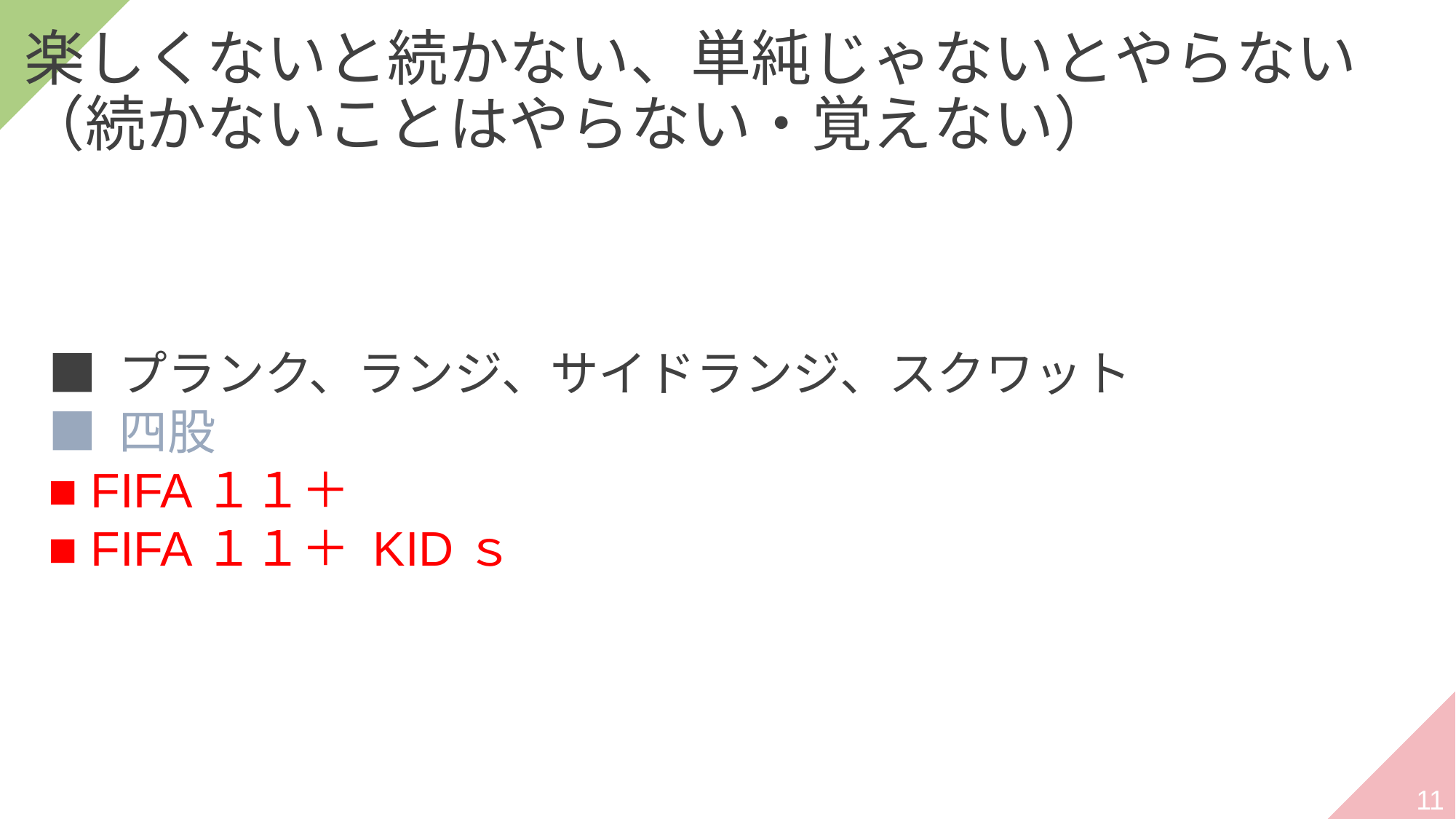

楽しくないと続かない、単純じゃないとやらない（続かないことはやらない・覚えない）
■ プランク、ランジ、サイドランジ、スクワット
■ 四股
■ FIFA１１＋
■ FIFA１１＋ KIDｓ

11